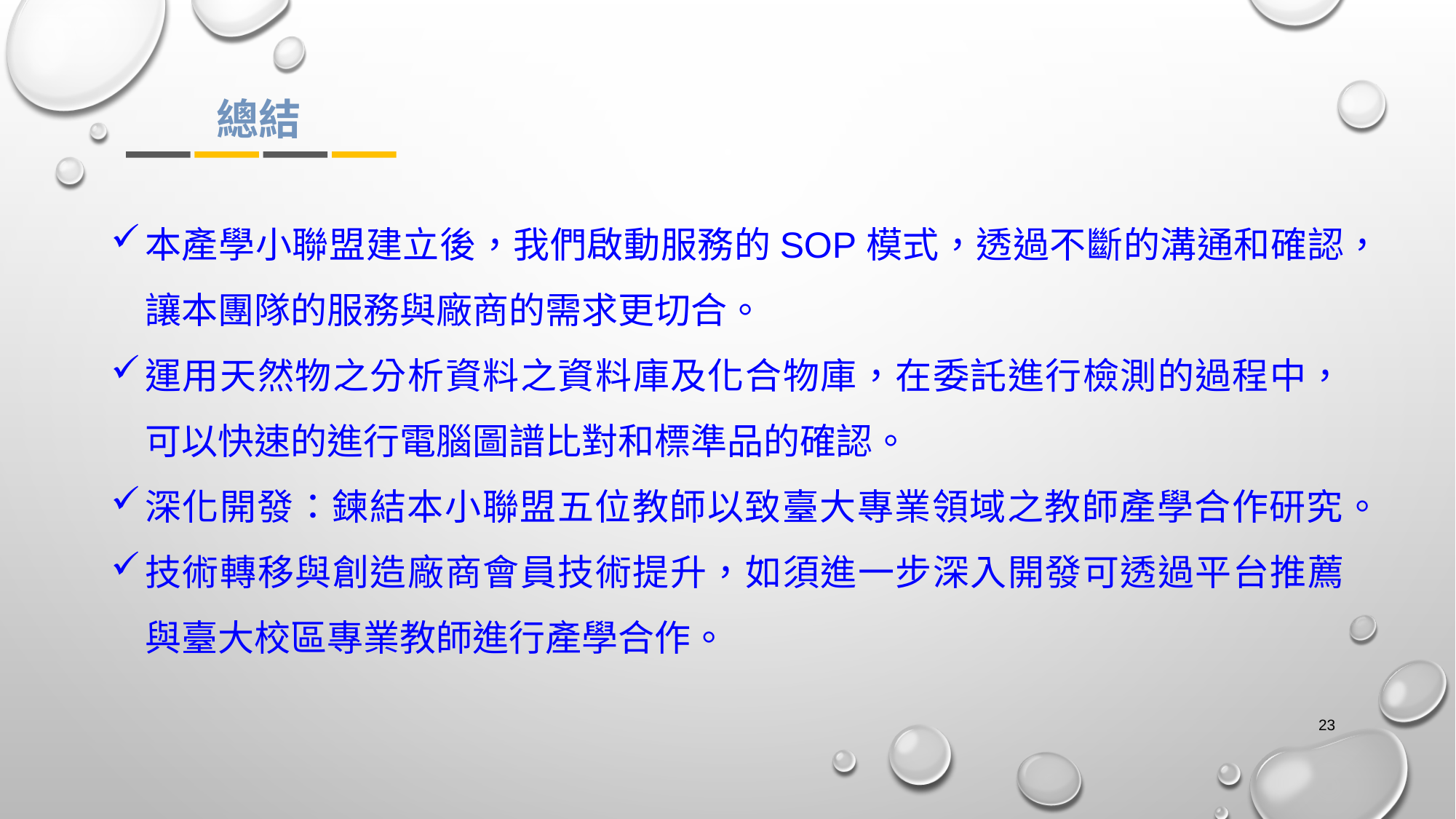

總結

本產學小聯盟建立後，我們啟動服務的SOP模式，透過不斷的溝通和確認，讓本團隊的服務與廠商的需求更切合。
運用天然物之分析資料之資料庫及化合物庫，在委託進行檢測的過程中，可以快速的進行電腦圖譜比對和標準品的確認。
深化開發：鍊結本小聯盟五位教師以致臺大專業領域之教師產學合作研究。
技術轉移與創造廠商會員技術提升，如須進一步深入開發可透過平台推薦與臺大校區專業教師進行產學合作。

23